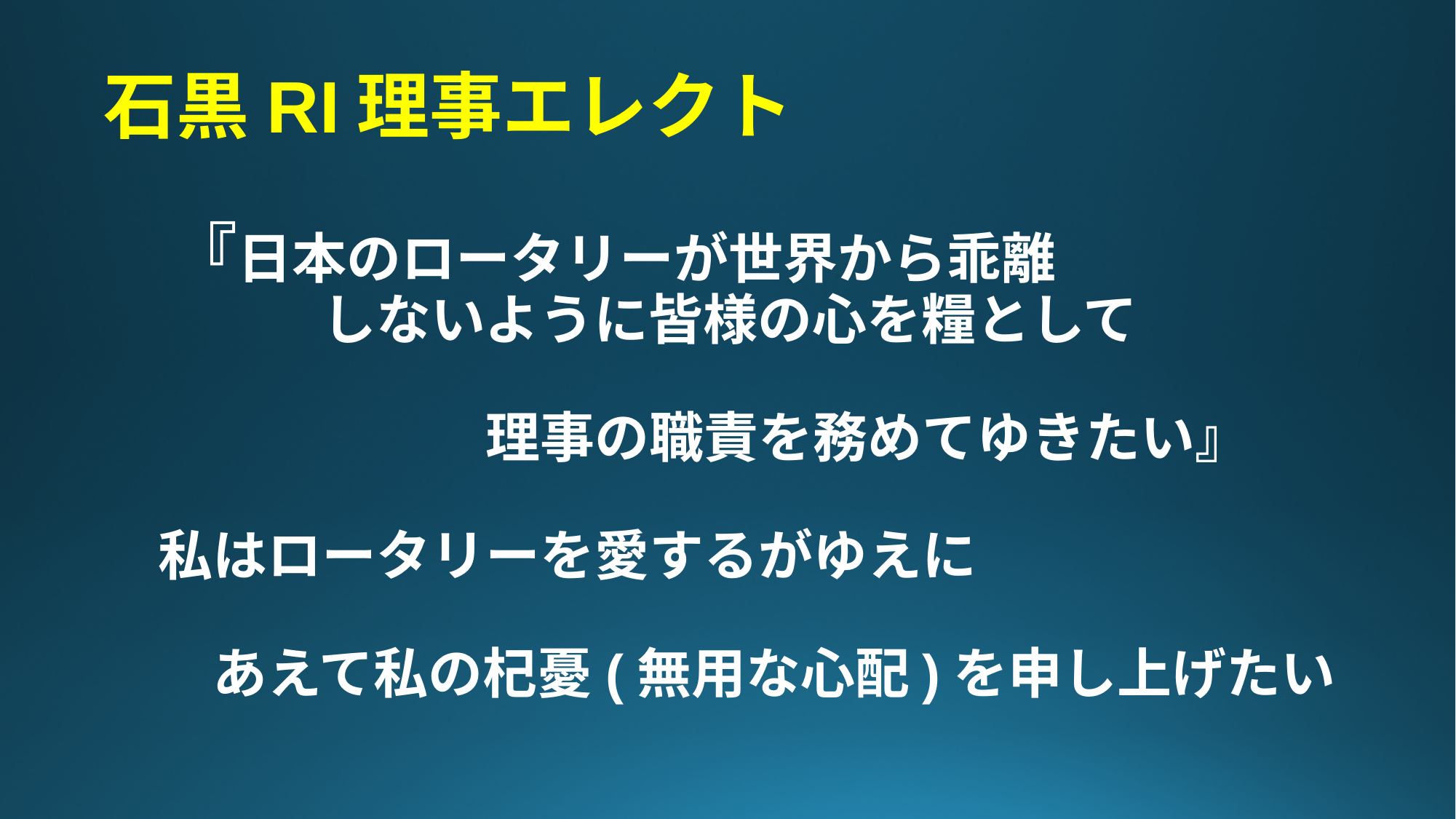

# 石黒RI理事エレクト 　 　『日本のロータリーが世界から乖離　　　　　 　　　　しないように皆様の心を糧として　　　　 　　　　　　　理事の職責を務めてゆきたい』 　私はロータリーを愛するがゆえに　　　　　　　 　　あえて私の杞憂(無用な心配)を申し上げたい